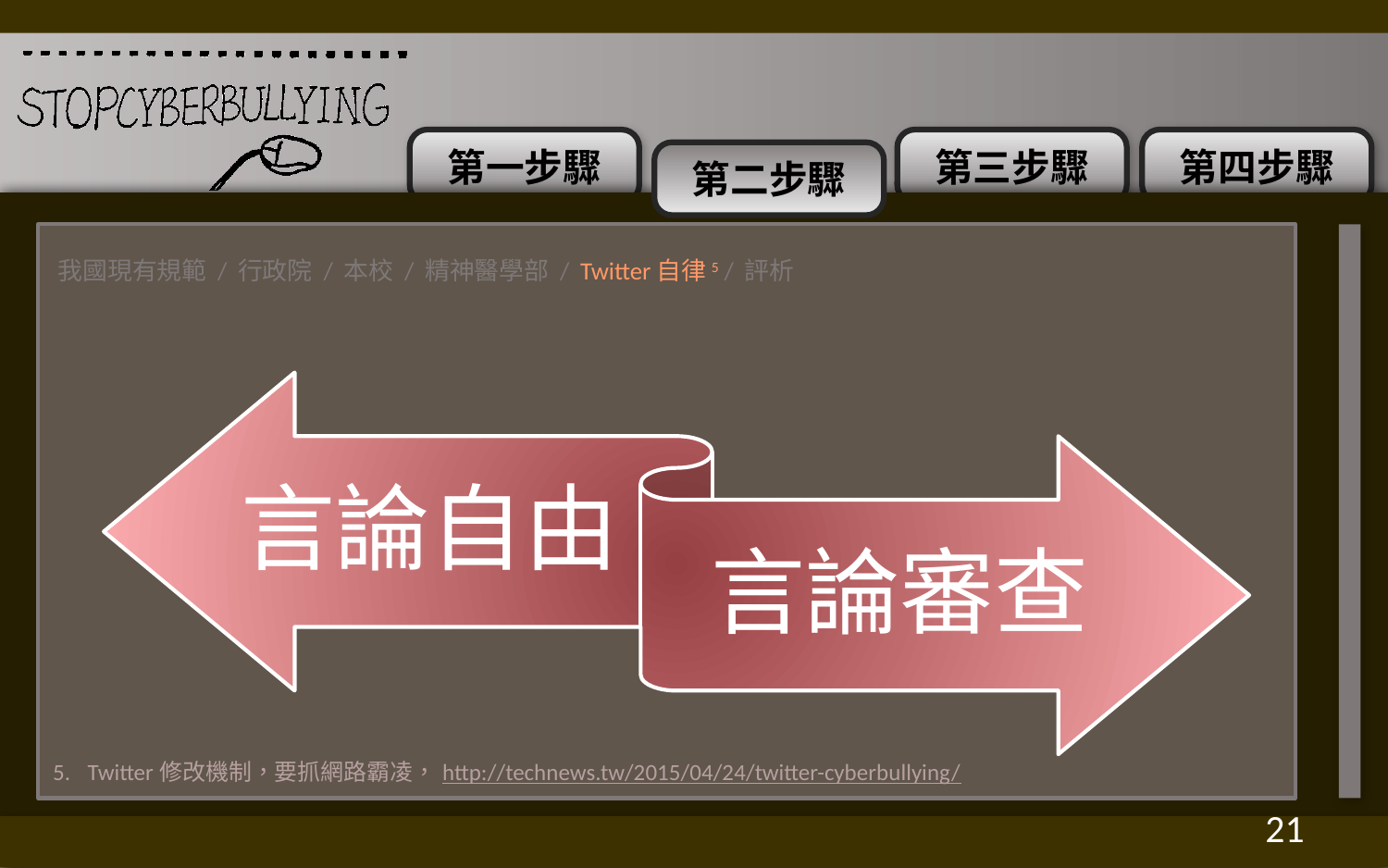

我國現有規範 / 行政院 / 本校 / 精神醫學部 /  Twitter自律5 / 評析

言論自由
言論審查
Twitter修改機制，要抓網路霸凌，http://technews.tw/2015/04/24/twitter-cyberbullying/
21